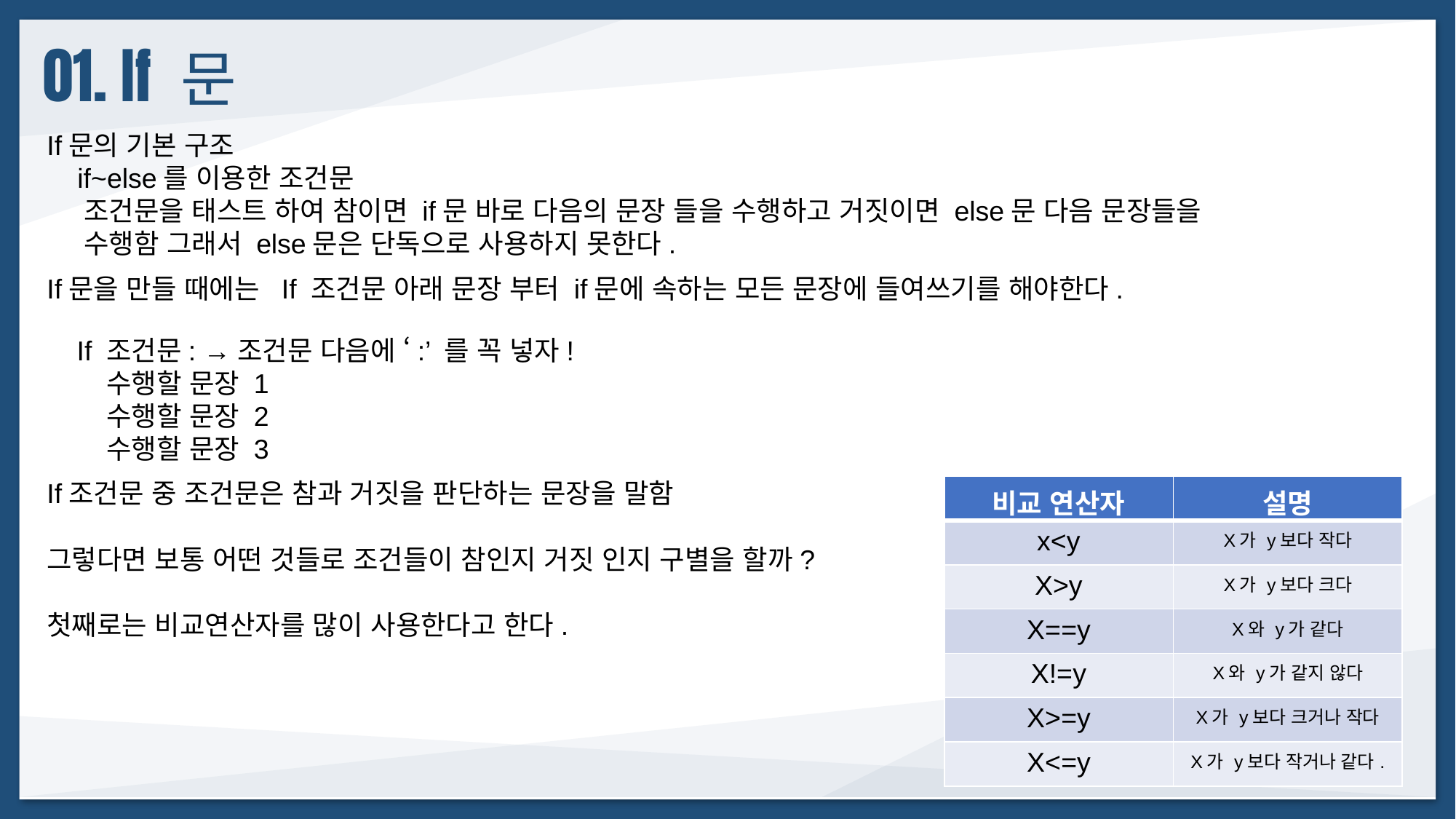

01. If 문
If문의 기본 구조
    if~else를 이용한 조건문
    조건문을 태스트 하여 참이면 if문 바로 다음의 문장 들을 수행하고 거짓이면 else문 다음 문장들을
    수행함 그래서 else문은 단독으로 사용하지 못한다.
If문을 만들 때에는  If 조건문 아래 문장 부터 if문에 속하는 모든 문장에 들여쓰기를 해야한다.
If 조건문: →조건문 다음에 ‘:’ 를 꼭 넣자!
   수행할 문장 1
   수행할 문장 2
   수행할 문장 3
If조건문 중 조건문은 참과 거짓을 판단하는 문장을 말함
| 비교 연산자 | 설명 |
| --- | --- |
| x<y | X가 y보다 작다 |
| X>y | X가 y보다 크다 |
| X==y | X와 y가 같다 |
| X!=y | X와 y가 같지 않다 |
| X>=y | X가 y보다 크거나 작다 |
| X<=y | X가 y보다 작거나 같다. |

그렇다면 보통 어떤 것들로 조건들이 참인지 거짓 인지 구별을 할까?

첫째로는 비교연산자를 많이 사용한다고 한다.